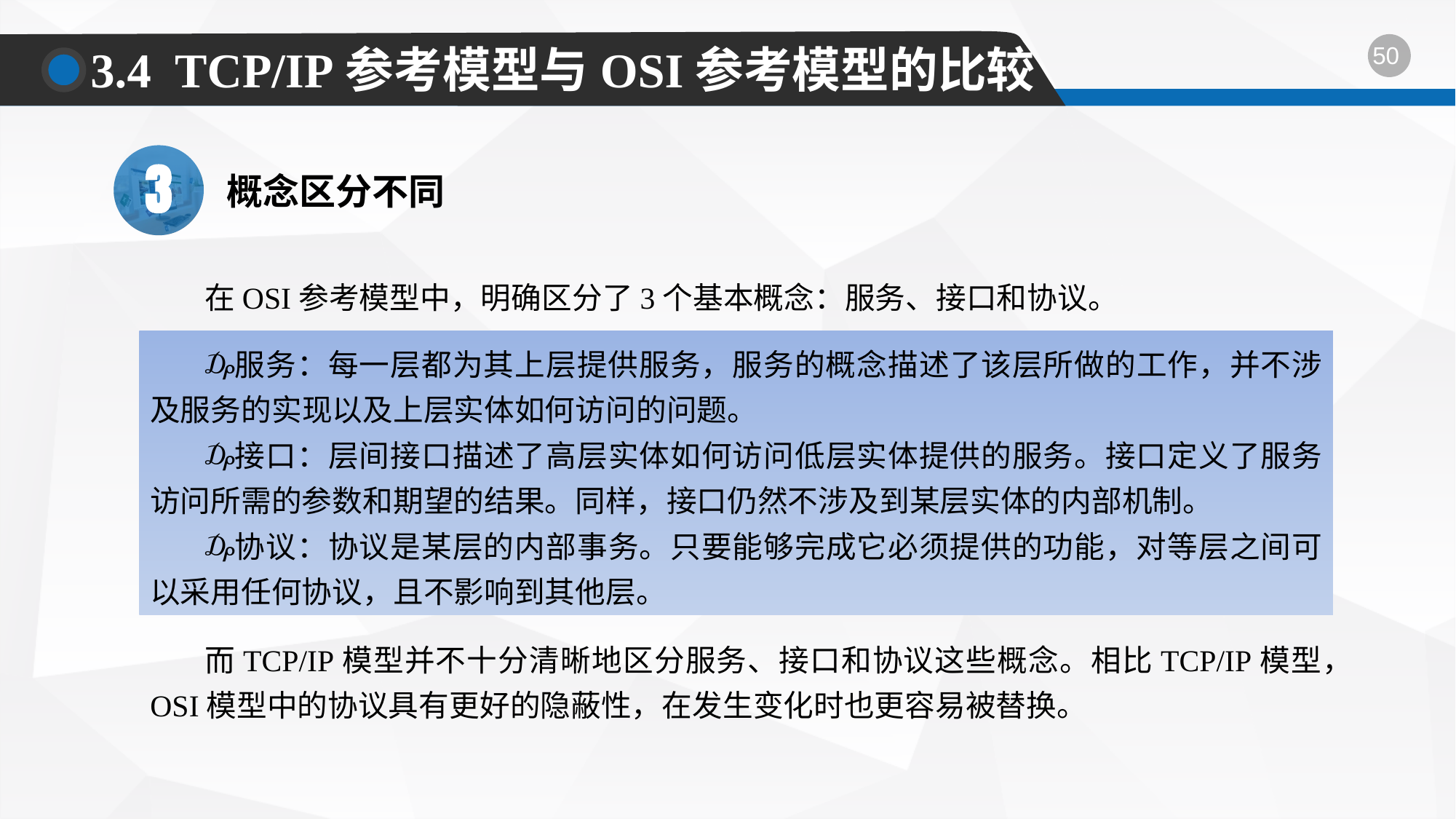

3.4  TCP/IP参考模型与OSI参考模型的比较

3
概念区分不同
在OSI参考模型中，明确区分了3个基本概念：服务、接口和协议。
服务：每一层都为其上层提供服务，服务的概念描述了该层所做的工作，并不涉及服务的实现以及上层实体如何访问的问题。
接口：层间接口描述了高层实体如何访问低层实体提供的服务。接口定义了服务访问所需的参数和期望的结果。同样，接口仍然不涉及到某层实体的内部机制。
协议：协议是某层的内部事务。只要能够完成它必须提供的功能，对等层之间可以采用任何协议，且不影响到其他层。
而TCP/IP模型并不十分清晰地区分服务、接口和协议这些概念。相比TCP/IP模型，OSI模型中的协议具有更好的隐蔽性，在发生变化时也更容易被替换。